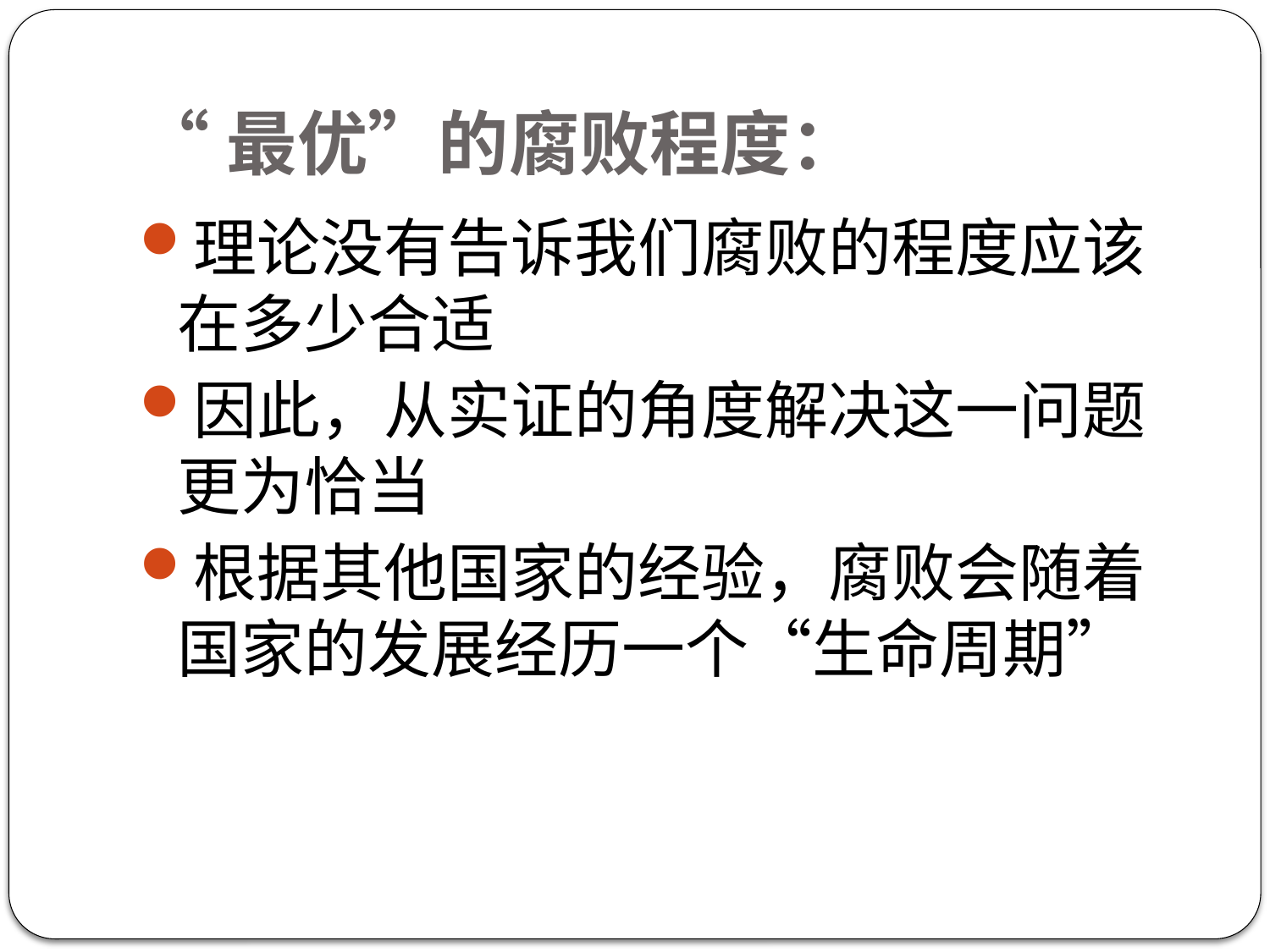

# “最优”的腐败程度：
理论没有告诉我们腐败的程度应该在多少合适
因此，从实证的角度解决这一问题更为恰当
根据其他国家的经验，腐败会随着国家的发展经历一个“生命周期”